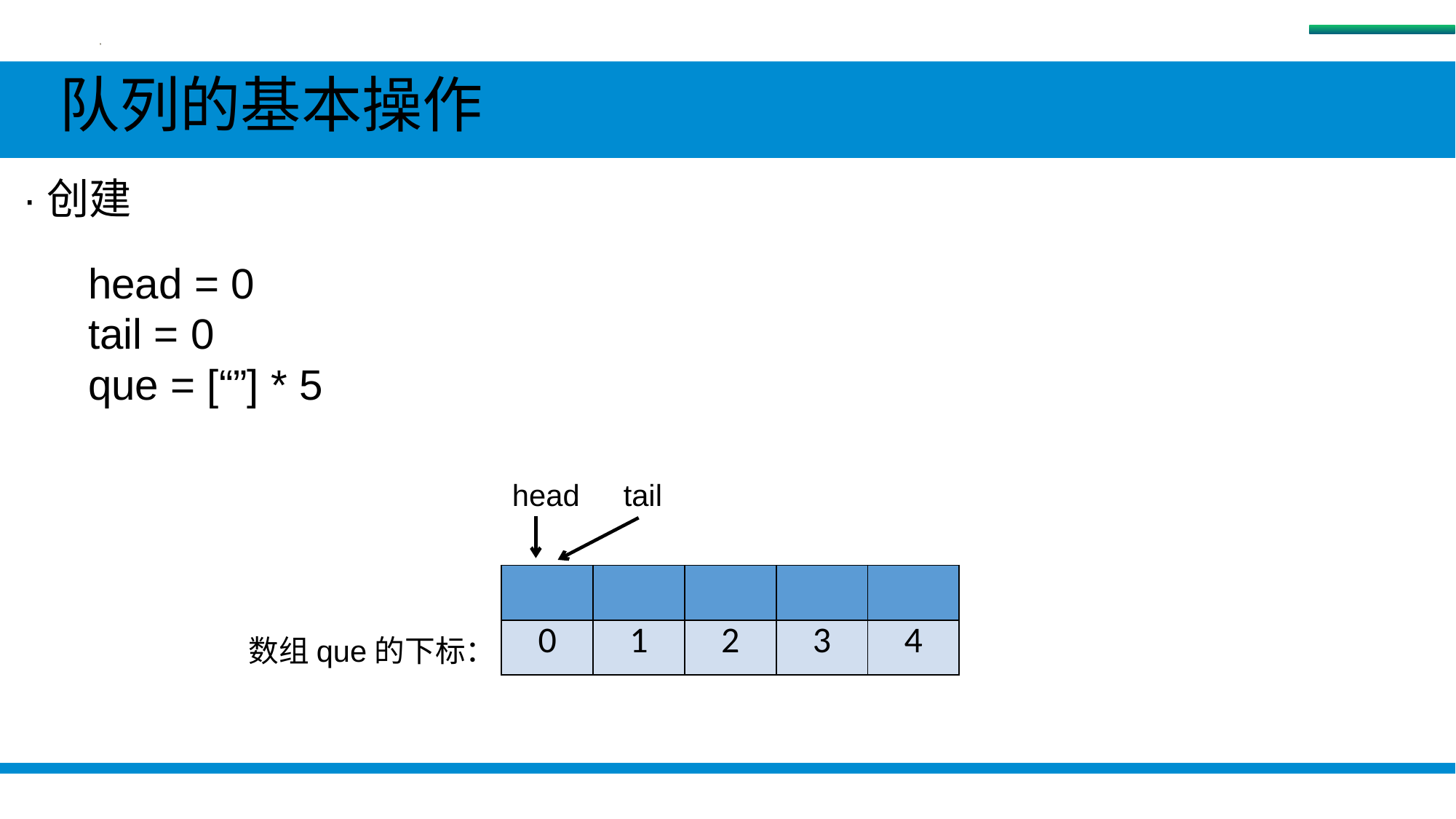

队列

  队列的基本操作
 ·创建
head = 0
tail = 0
que = [“”] * 5
head
tail
|  |  |  |  |  |
| --- | --- | --- | --- | --- |
| 0 | 1 | 2 | 3 | 4 |
数组que的下标：
#